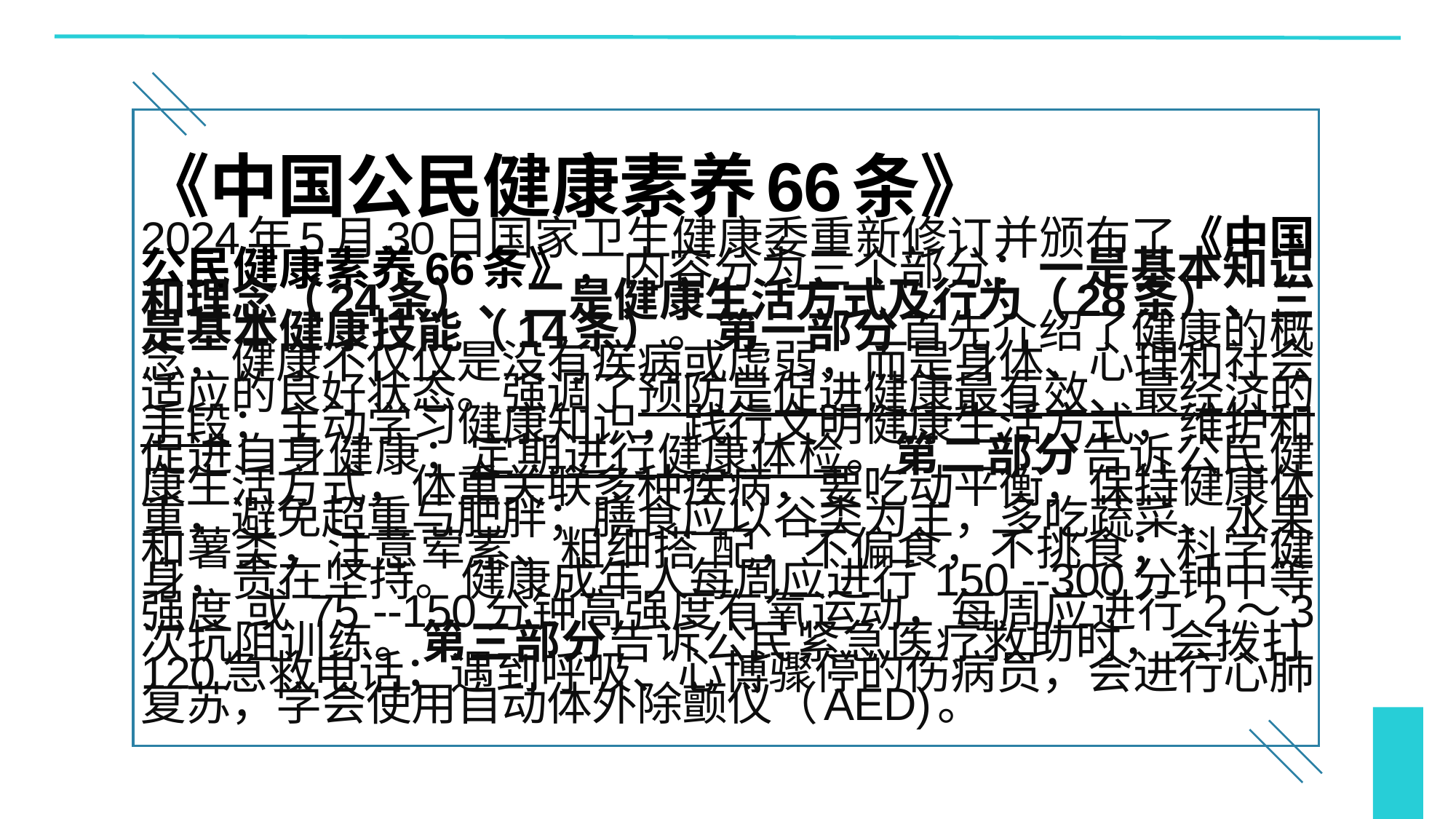

《中国公民健康素养66条》
2024年5月30日国家卫生健康委重新修订并颁布了《中国公民健康素养66条》，内容分为三个部分：一是基本知识和理念（24条）、二是健康生活方式及行为（28条）、三是基本健康技能（14条）。第一部分首先介绍了健康的概念，健康不仅仅是没有疾病或虚弱，而是身体、心理和社会适应的良好状态。强调了预防是促进健康最有效、最经济的手段；主动学习健康知识，践行文明健康生活方式，维护和促进自身健康；定期进行健康体检。第二部分告诉公民健康生活方式，体重关联多种疾病，要吃动平衡，保持健康体重，避免超重与肥胖；膳食应以谷类为主，多吃蔬菜、水果和薯类，注意荤素、粗细搭 配，不偏食，不挑食；科学健身，贵在坚持。健康成年人每周应进行 150 --300分钟中等强度 或 75 --150分钟高强度有氧运动，每周应进行 2～3 次抗阻训练。第三部分告诉公民紧急医疗救助时，会拨打120急救电话；遇到呼吸、心博骤停的伤病员，会进行心肺复苏，学会使用自动体外除颤仪（AED)。